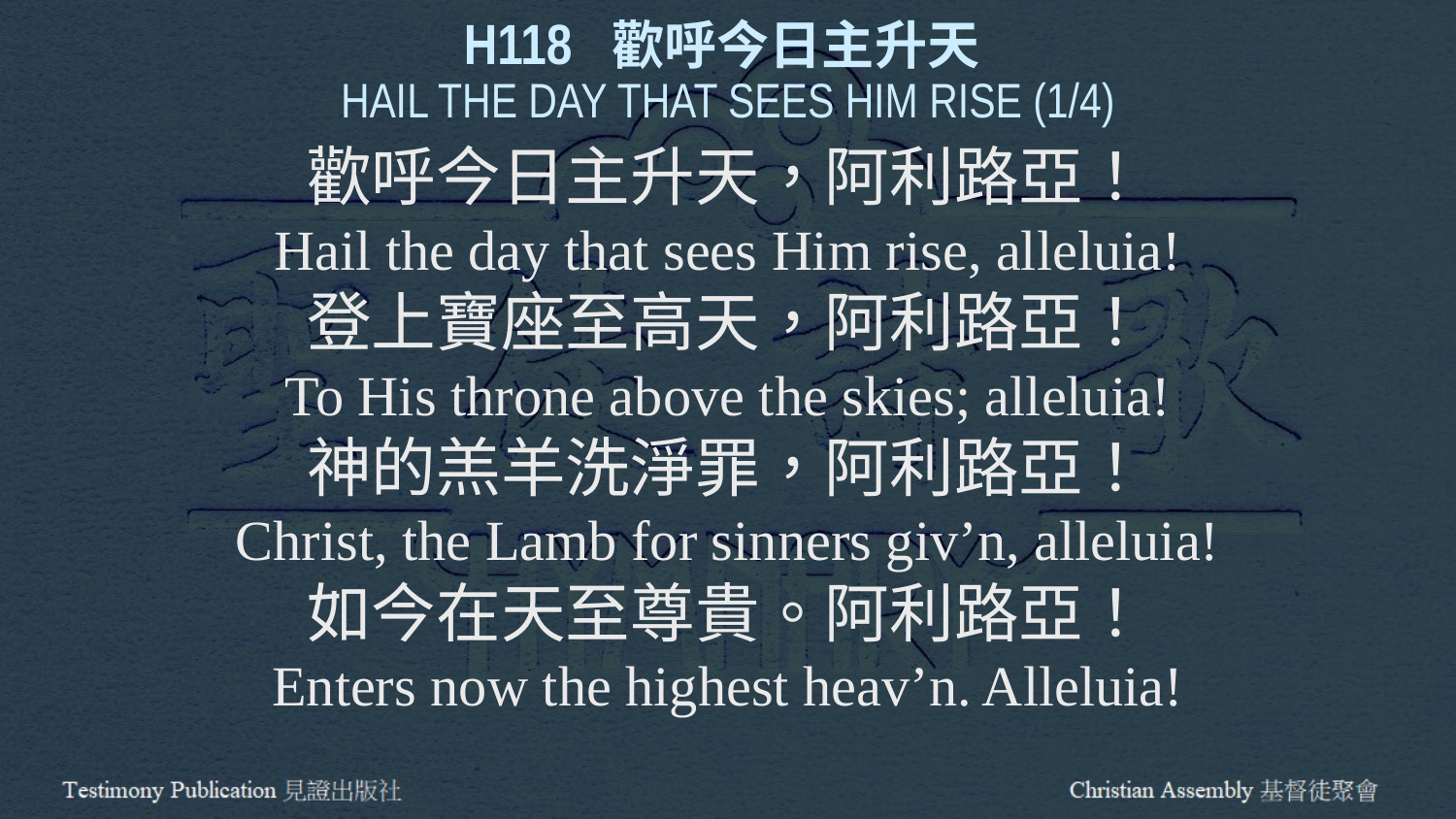

H118  歡呼今日主升天
HAIL THE DAY THAT SEES HIM RISE (1/4)
歡呼今日主升天，阿利路亞！
Hail the day that sees Him rise, alleluia!
登上寶座至高天，阿利路亞！
To His throne above the skies; alleluia!
神的羔羊洗淨罪，阿利路亞！
Christ, the Lamb for sinners giv’n, alleluia!
如今在天至尊貴。阿利路亞！
Enters now the highest heav’n. Alleluia!